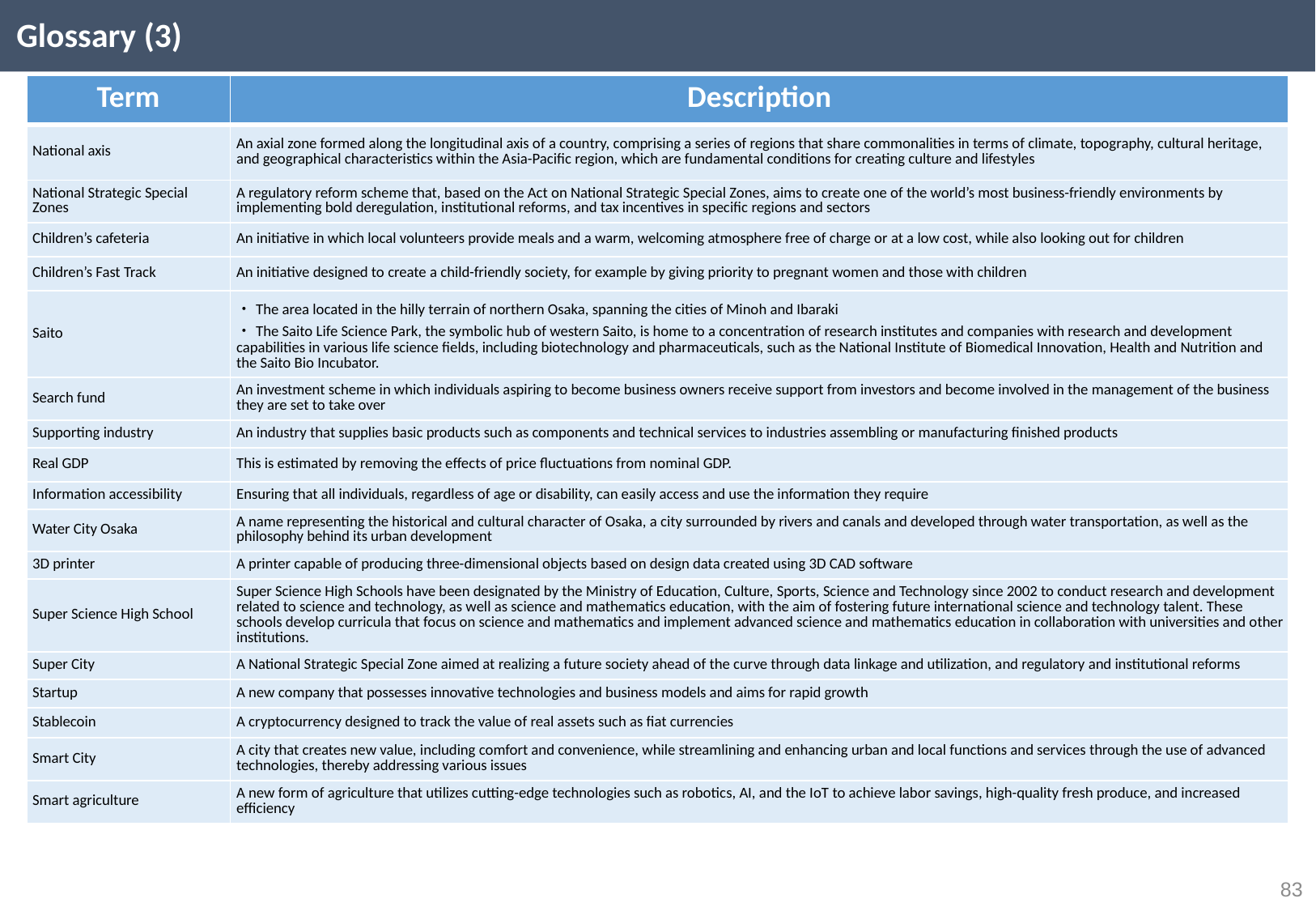

Glossary (3)
| Term | Description |
| --- | --- |
| National axis | An axial zone formed along the longitudinal axis of a country, comprising a series of regions that share commonalities in terms of climate, topography, cultural heritage, and geographical characteristics within the Asia-Pacific region, which are fundamental conditions for creating culture and lifestyles |
| National Strategic Special Zones | A regulatory reform scheme that, based on the Act on National Strategic Special Zones, aims to create one of the world’s most business-friendly environments by implementing bold deregulation, institutional reforms, and tax incentives in specific regions and sectors |
| Children’s cafeteria | An initiative in which local volunteers provide meals and a warm, welcoming atmosphere free of charge or at a low cost, while also looking out for children |
| Children’s Fast Track | An initiative designed to create a child-friendly society, for example by giving priority to pregnant women and those with children |
| Saito | ・The area located in the hilly terrain of northern Osaka, spanning the cities of Minoh and Ibaraki ・The Saito Life Science Park, the symbolic hub of western Saito, is home to a concentration of research institutes and companies with research and development capabilities in various life science fields, including biotechnology and pharmaceuticals, such as the National Institute of Biomedical Innovation, Health and Nutrition and the Saito Bio Incubator. |
| Search fund | An investment scheme in which individuals aspiring to become business owners receive support from investors and become involved in the management of the business they are set to take over |
| Supporting industry | An industry that supplies basic products such as components and technical services to industries assembling or manufacturing finished products |
| Real GDP | This is estimated by removing the effects of price fluctuations from nominal GDP. |
| Information accessibility | Ensuring that all individuals, regardless of age or disability, can easily access and use the information they require |
| Water City Osaka | A name representing the historical and cultural character of Osaka, a city surrounded by rivers and canals and developed through water transportation, as well as the philosophy behind its urban development |
| 3D printer | A printer capable of producing three-dimensional objects based on design data created using 3D CAD software |
| Super Science High School | Super Science High Schools have been designated by the Ministry of Education, Culture, Sports, Science and Technology since 2002 to conduct research and development related to science and technology, as well as science and mathematics education, with the aim of fostering future international science and technology talent. These schools develop curricula that focus on science and mathematics and implement advanced science and mathematics education in collaboration with universities and other institutions. |
| Super City | A National Strategic Special Zone aimed at realizing a future society ahead of the curve through data linkage and utilization, and regulatory and institutional reforms |
| Startup | A new company that possesses innovative technologies and business models and aims for rapid growth |
| Stablecoin | A cryptocurrency designed to track the value of real assets such as fiat currencies |
| Smart City | A city that creates new value, including comfort and convenience, while streamlining and enhancing urban and local functions and services through the use of advanced technologies, thereby addressing various issues |
| Smart agriculture | A new form of agriculture that utilizes cutting-edge technologies such as robotics, AI, and the IoT to achieve labor savings, high-quality fresh produce, and increased efficiency |
83